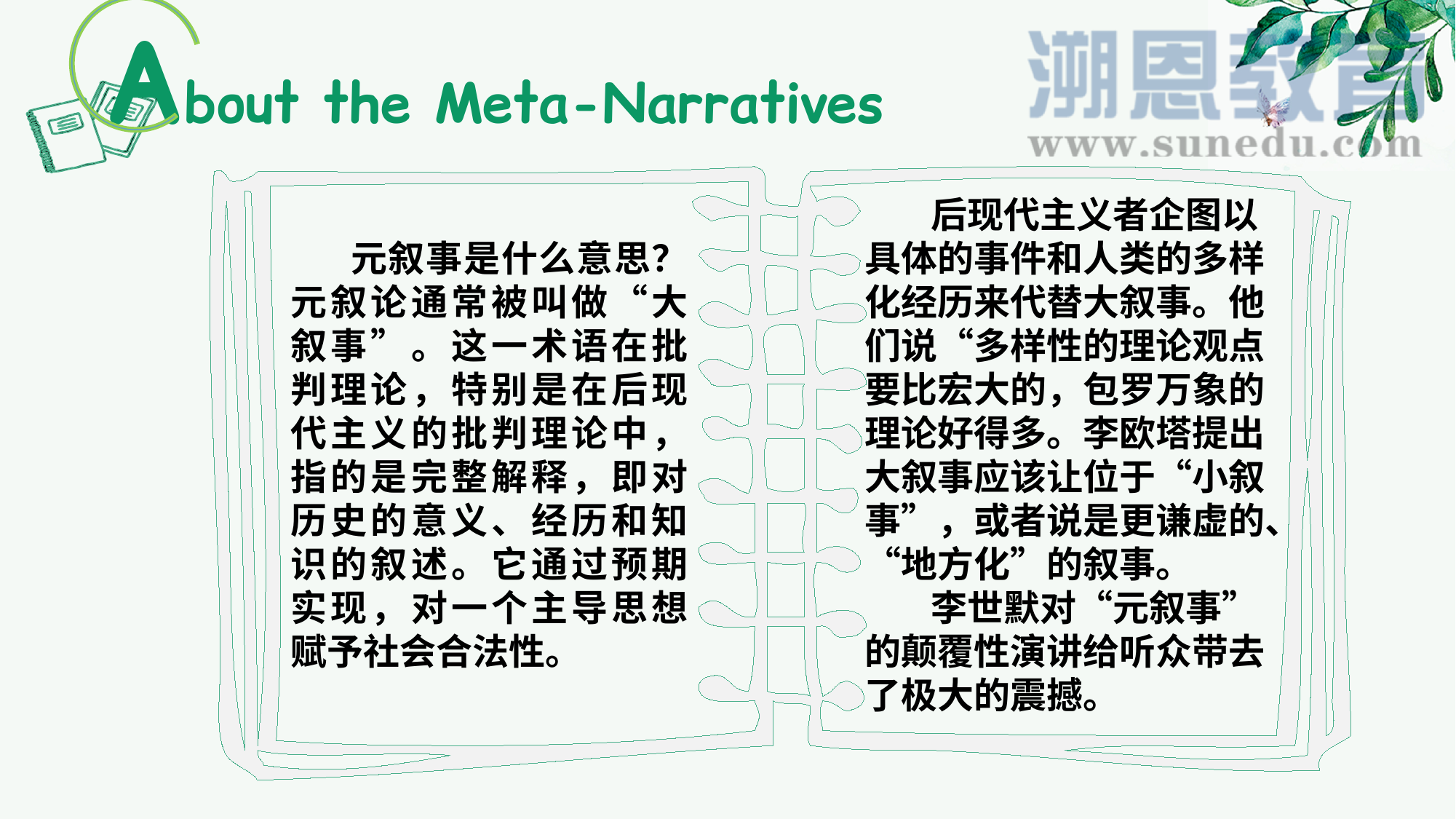

About the Meta-Narratives

       后现代主义者企图以具体的事件和人类的多样化经历来代替大叙事。他们说“多样性的理论观点要比宏大的，包罗万象的理论好得多。李欧塔提出大叙事应该让位于“小叙事”，或者说是更谦虚的、“地方化”的叙事。
       李世默对“元叙事”的颠覆性演讲给听众带去了极大的震撼。
       元叙事是什么意思？元叙论通常被叫做“大叙事”。这一术语在批判理论，特别是在后现代主义的批判理论中，指的是完整解释，即对历史的意义、经历和知识的叙述。它通过预期实现，对一个主导思想赋予社会合法性。